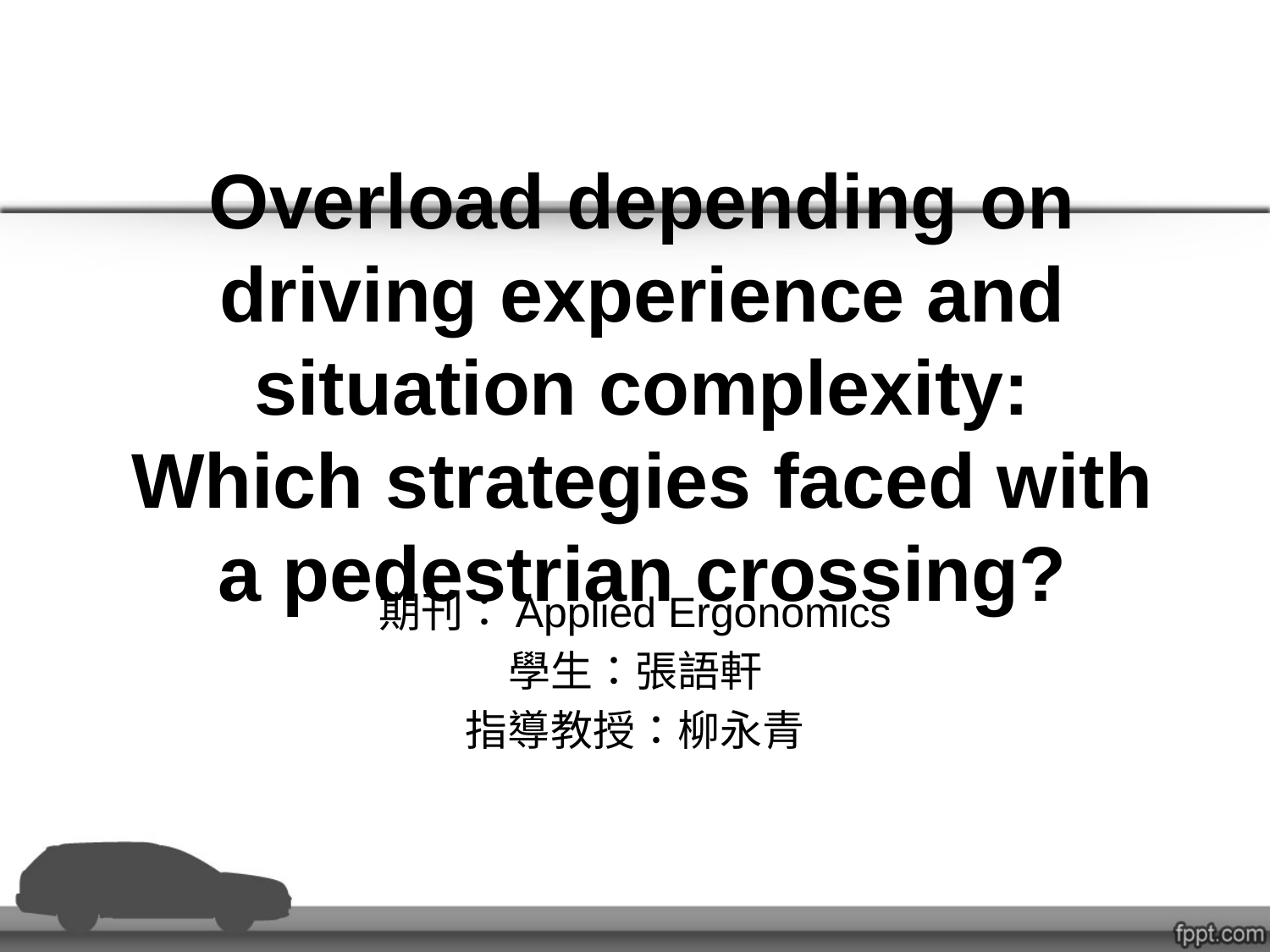

# Overload depending on driving experience and situation complexity: Which strategies faced with a pedestrian crossing?
期刊：Applied Ergonomics
學生：張語軒
指導教授：柳永青